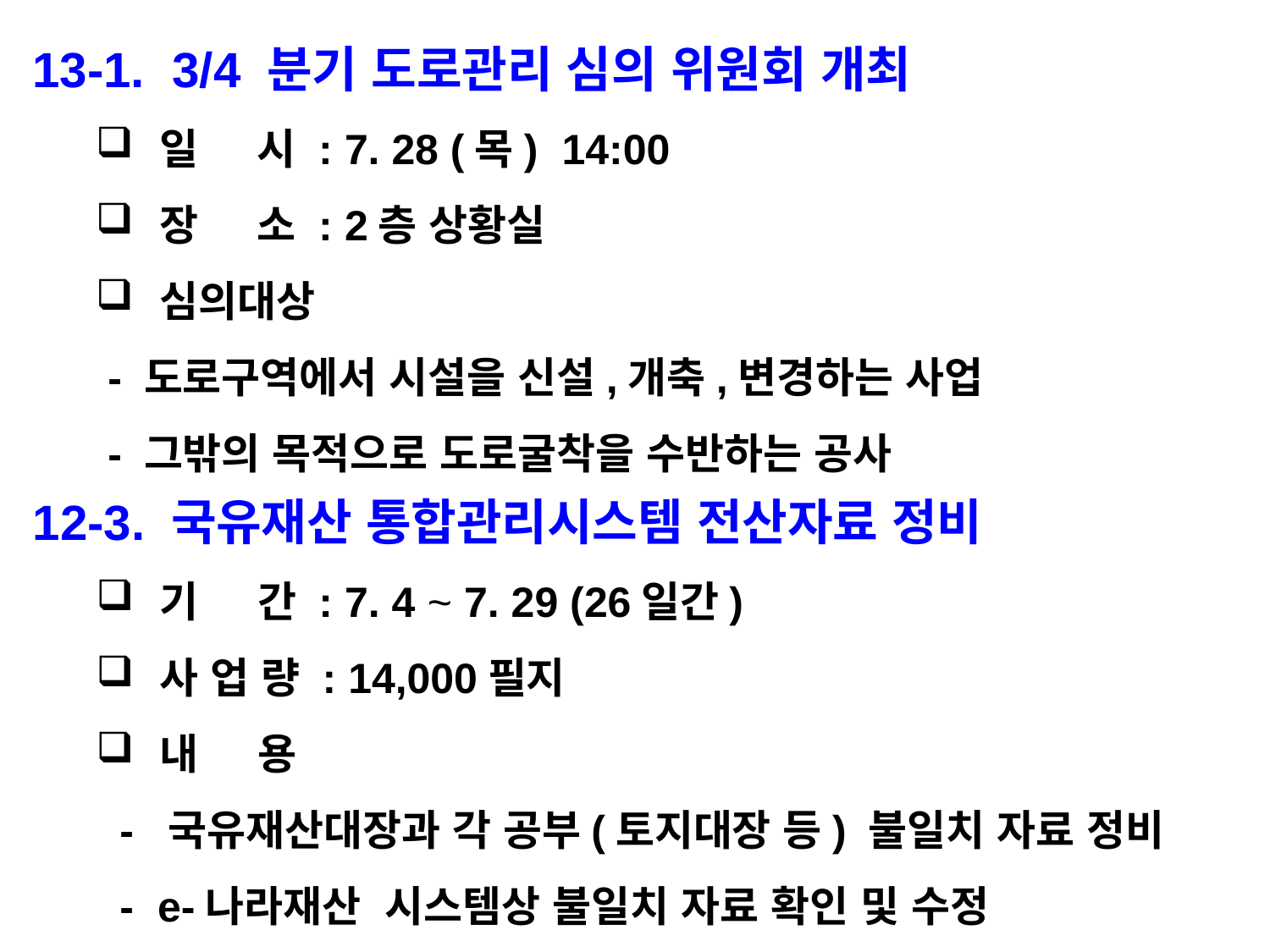

13-1.  3/4 분기 도로관리 심의 위원회 개최
일     시 : 7. 28 (목)  14:00
장     소 : 2층 상황실
심의대상
 - 도로구역에서 시설을 신설,개축,변경하는 사업
 - 그밖의 목적으로 도로굴착을 수반하는 공사

12-3. 국유재산 통합관리시스템 전산자료 정비
기     간 : 7. 4 ~ 7. 29 (26일간)
사 업 량 : 14,000필지
내     용
  -  국유재산대장과 각 공부(토지대장 등) 불일치 자료 정비
  -  e-나라재산  시스템상 불일치 자료 확인 및 수정